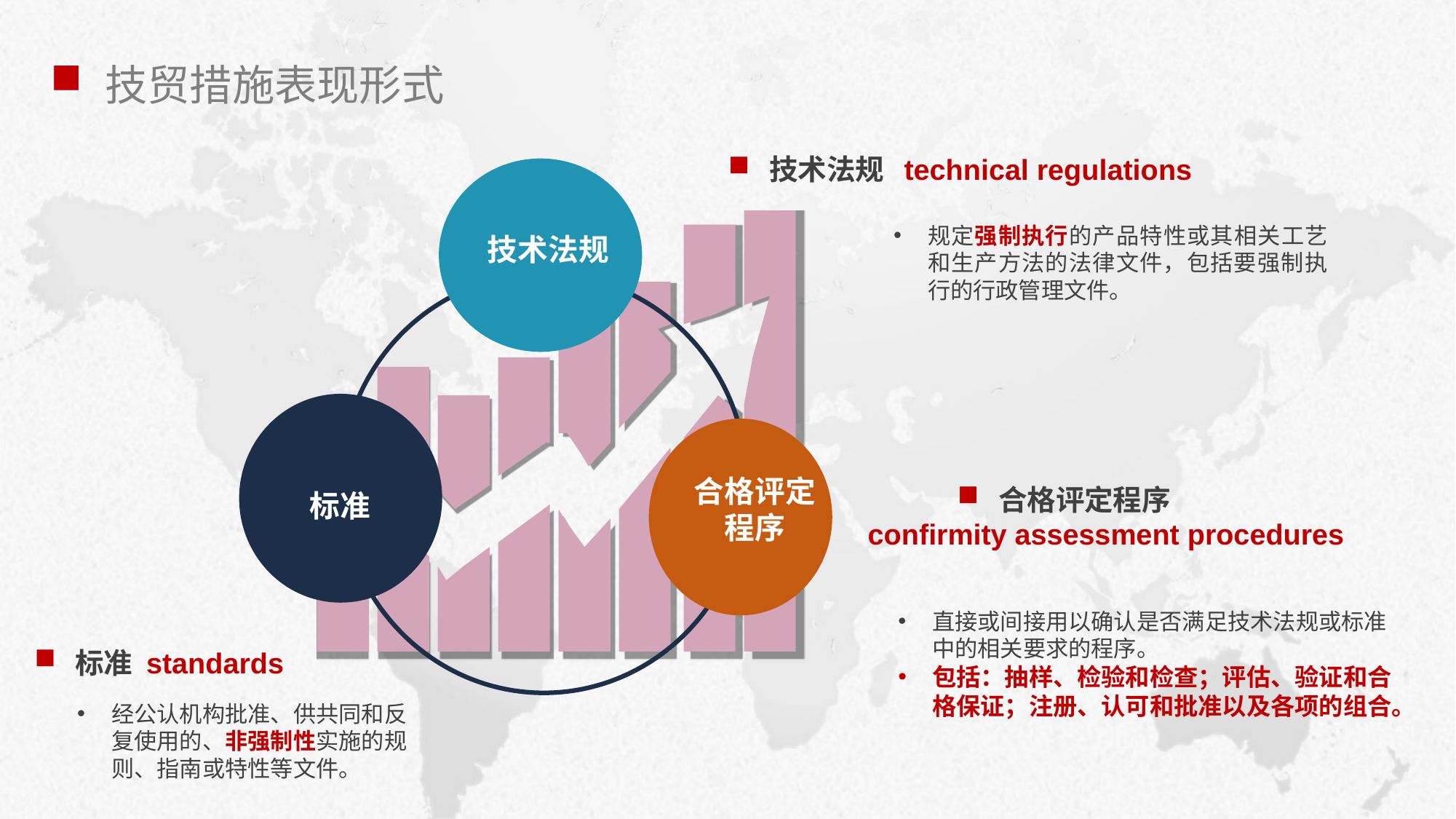

技贸措施表现形式
技术法规  technical regulations

技术法规

合格评定
程序
标准
规定强制执行的产品特性或其相关工艺和生产方法的法律文件，包括要强制执行的行政管理文件。
合格评定程序
            confirmity assessment procedures
直接或间接用以确认是否满足技术法规或标准中的相关要求的程序。
包括：抽样、检验和检查；评估、验证和合格保证；注册、认可和批准以及各项的组合。
标准 standards
经公认机构批准、供共同和反复使用的、非强制性实施的规则、指南或特性等文件。